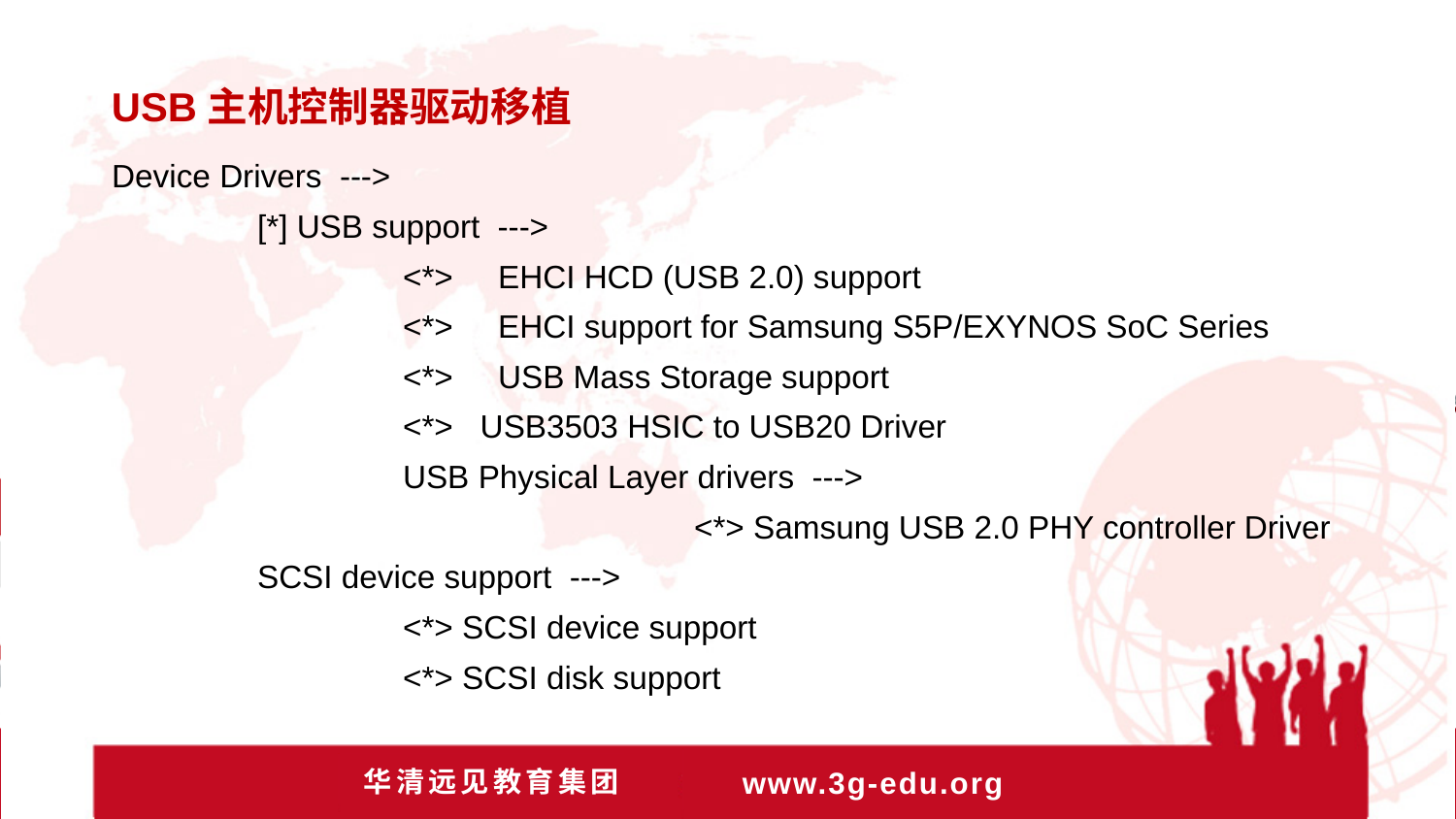

USB主机控制器驱动移植
Device Drivers  --->
	[*] USB support  --->
		<*>     EHCI HCD (USB 2.0) support
		<*>     EHCI support for Samsung S5P/EXYNOS SoC Series
		<*>     USB Mass Storage support
		<*>   USB3503 HSIC to USB20 Driver
		USB Physical Layer drivers  --->
				<*> Samsung USB 2.0 PHY controller Driver
	SCSI device support  --->
		<*> SCSI device support
		<*> SCSI disk support